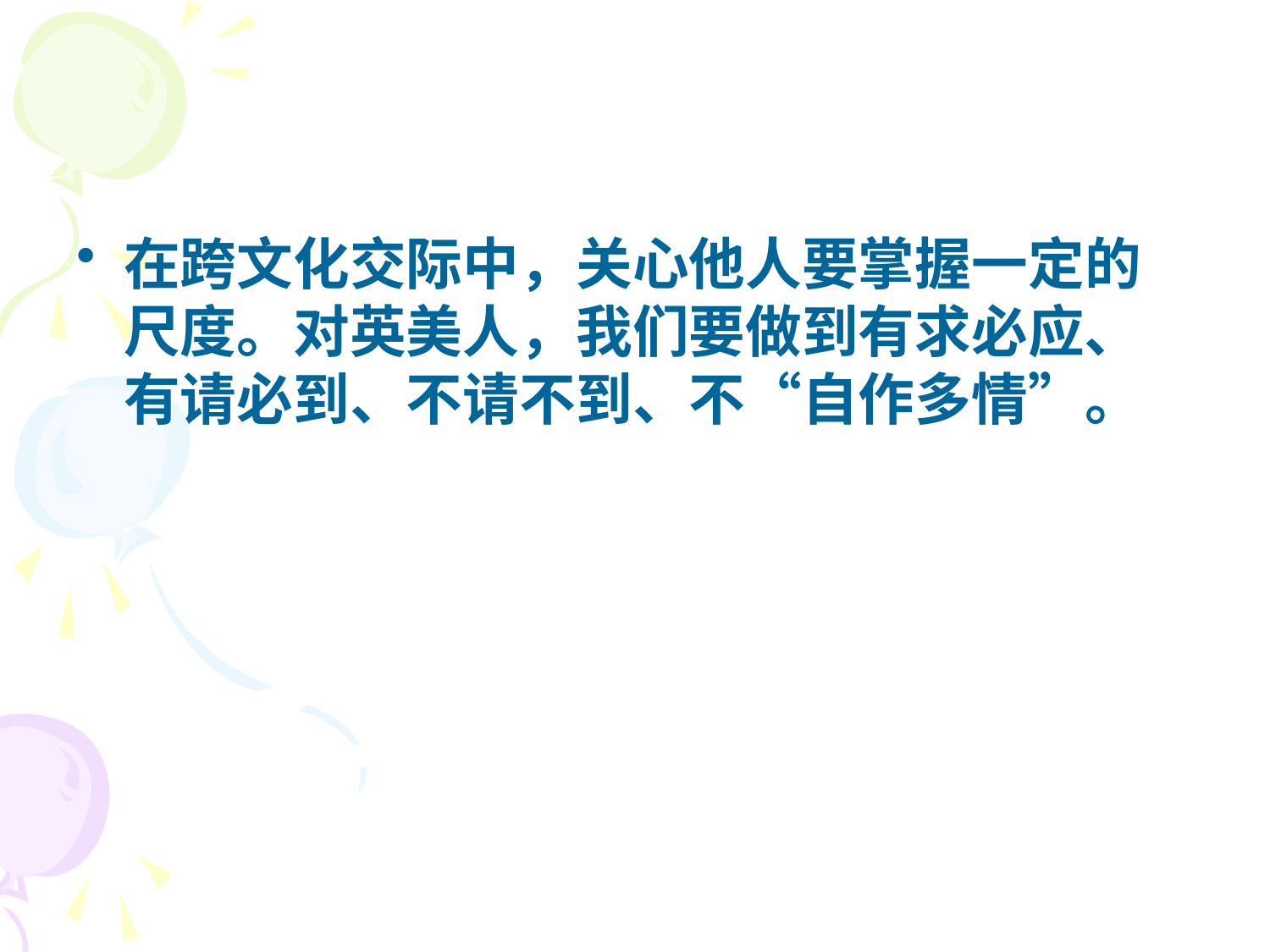

#
在跨文化交际中，关心他人要掌握一定的尺度。对英美人，我们要做到有求必应、有请必到、不请不到、不“自作多情”。